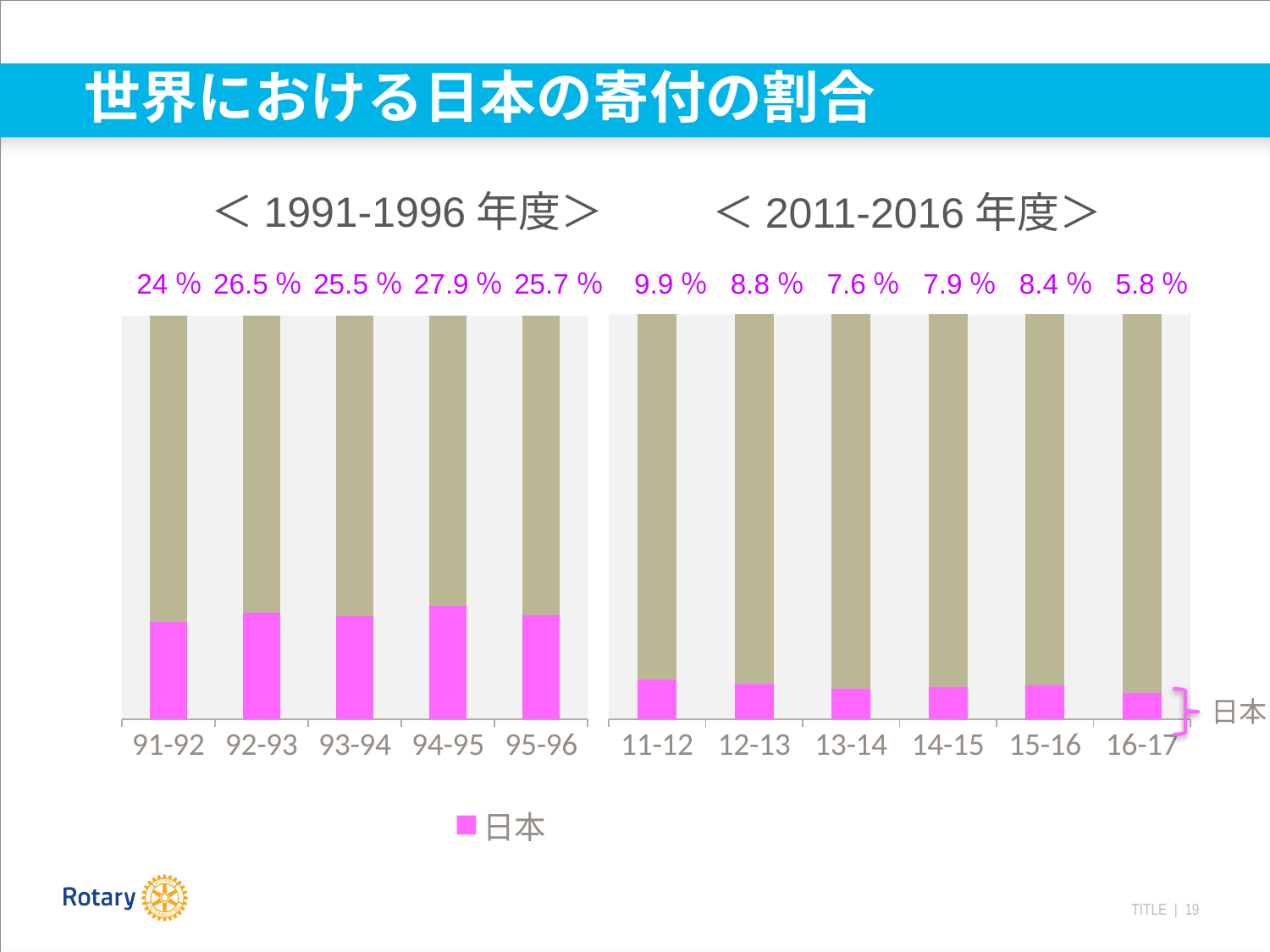

# 世界における日本の寄付の割合
＜1991-1996年度＞
＜2011-2016年度＞
24％
26.5％
25.5％
27.9％
25.7％
9.9％
8.8％
7.6％
7.9％
8.4％
5.8％

### Chart

| Category | 日本 | 世界 |
|---|---|---|
| 91-92 | 0.23972395212767106 | 0.7602760478723289 |
| 92-93 | 0.2645118196338331 | 0.7354881803661669 |
| 93-94 | 0.25485912338858485 | 0.7451408766114151 |
| 94-95 | 0.27943348872027934 | 0.7205665112797206 |
| 95-96 | 0.2564963194166058 | 0.7435036805833942 |

### Chart

| Category | 日本 | 世界 |
|---|---|---|
| 11-12 | 0.099 | 0.901 |
| 12-13 | 0.088 | 0.912 |
| 13-14 | 0.076 | 0.924 |
| 14-15 | 0.079 | 0.921 |
| 15-16 | 0.084 | 0.916 |
| 16-17 | 0.064 | 0.936 |
日本